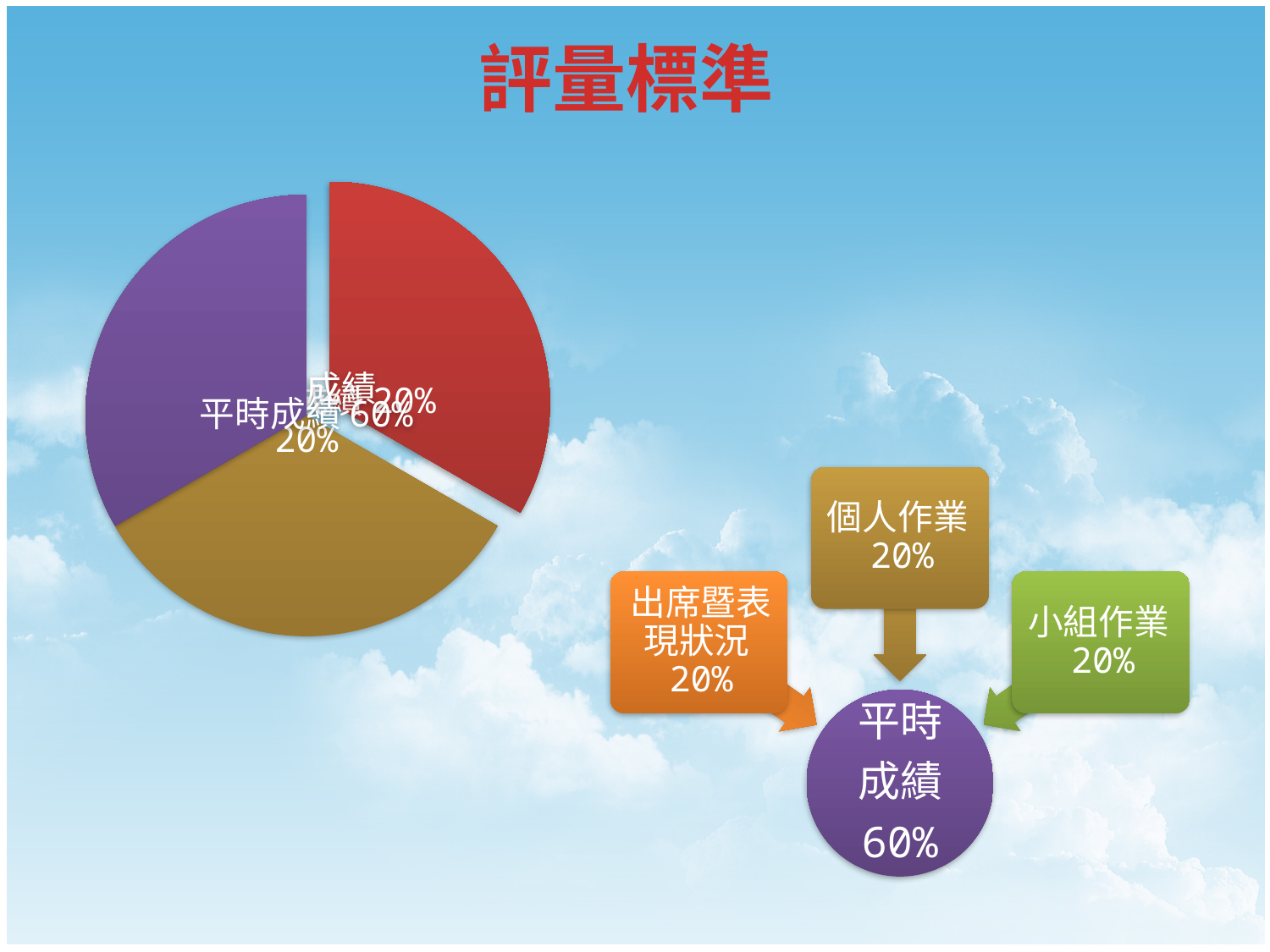

# 評量標準
期中成績20%
期末成績
20%
平時成績60%
平時
成績
60%
出席暨表現狀況20%
個人作業20%
小組作業20%